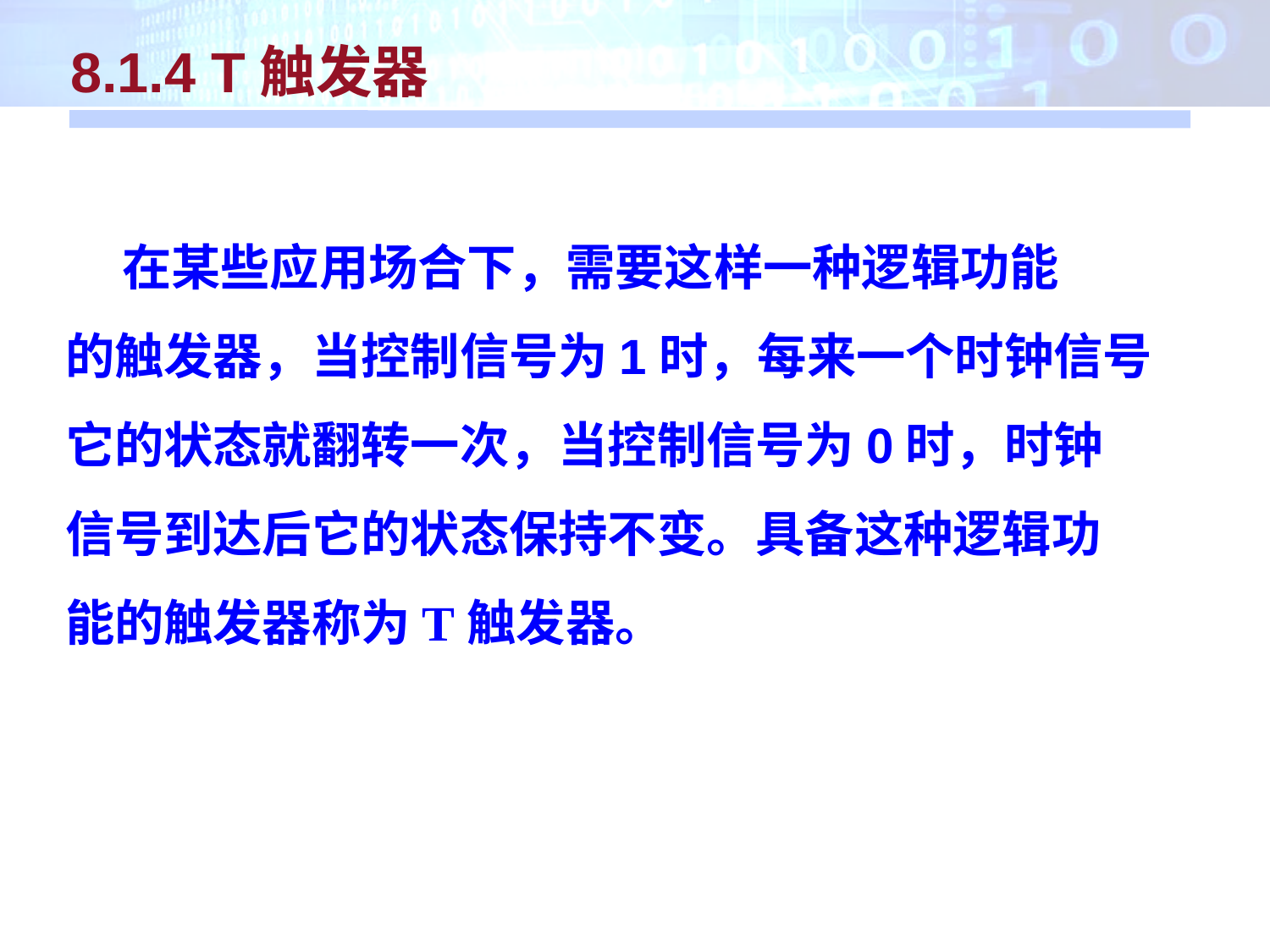

8.1.4 T触发器
    在某些应用场合下，需要这样一种逻辑功能
的触发器，当控制信号为1时，每来一个时钟信号
它的状态就翻转一次，当控制信号为0时，时钟
信号到达后它的状态保持不变。具备这种逻辑功
能的触发器称为T触发器。